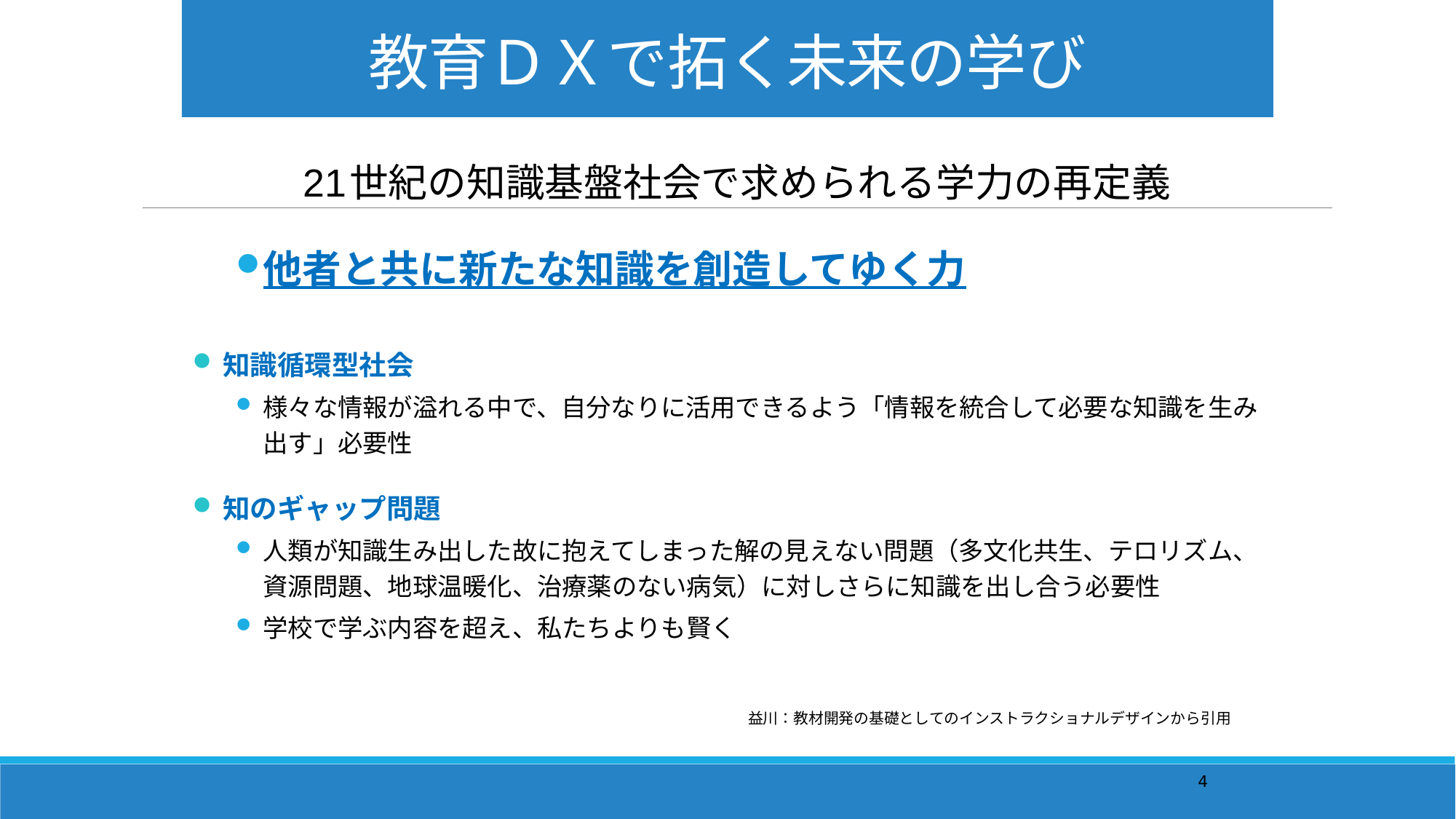

教育ＤＸで拓く未来の学び
21世紀の知識基盤社会で求められる学力の再定義

他者と共に新たな知識を創造してゆく力

知識循環型社会
様々な情報が溢れる中で、自分なりに活用できるよう「情報を統合して必要な知識を生み出す」必要性

知のギャップ問題
人類が知識生み出した故に抱えてしまった解の見えない問題（多文化共生、テロリズム、資源問題、地球温暖化、治療薬のない病気）に対しさらに知識を出し合う必要性
学校で学ぶ内容を超え、私たちよりも賢く

益川：教材開発の基礎としてのインストラクショナルデザインから引用
4